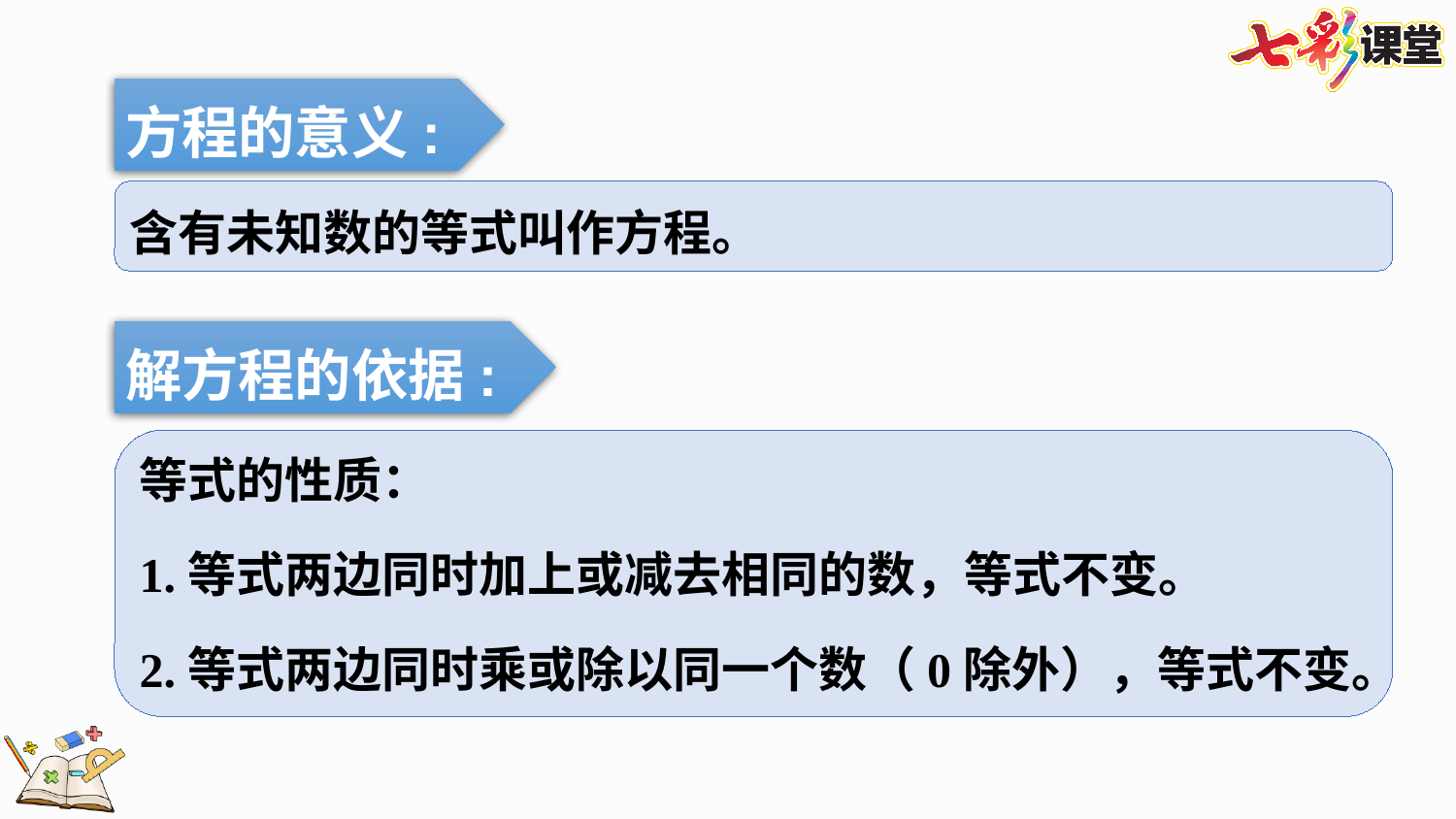

方程的意义:
含有未知数的等式叫作方程。
解方程的依据:
等式的性质：
1.等式两边同时加上或减去相同的数，等式不变。
2.等式两边同时乘或除以同一个数（0除外），等式不变。